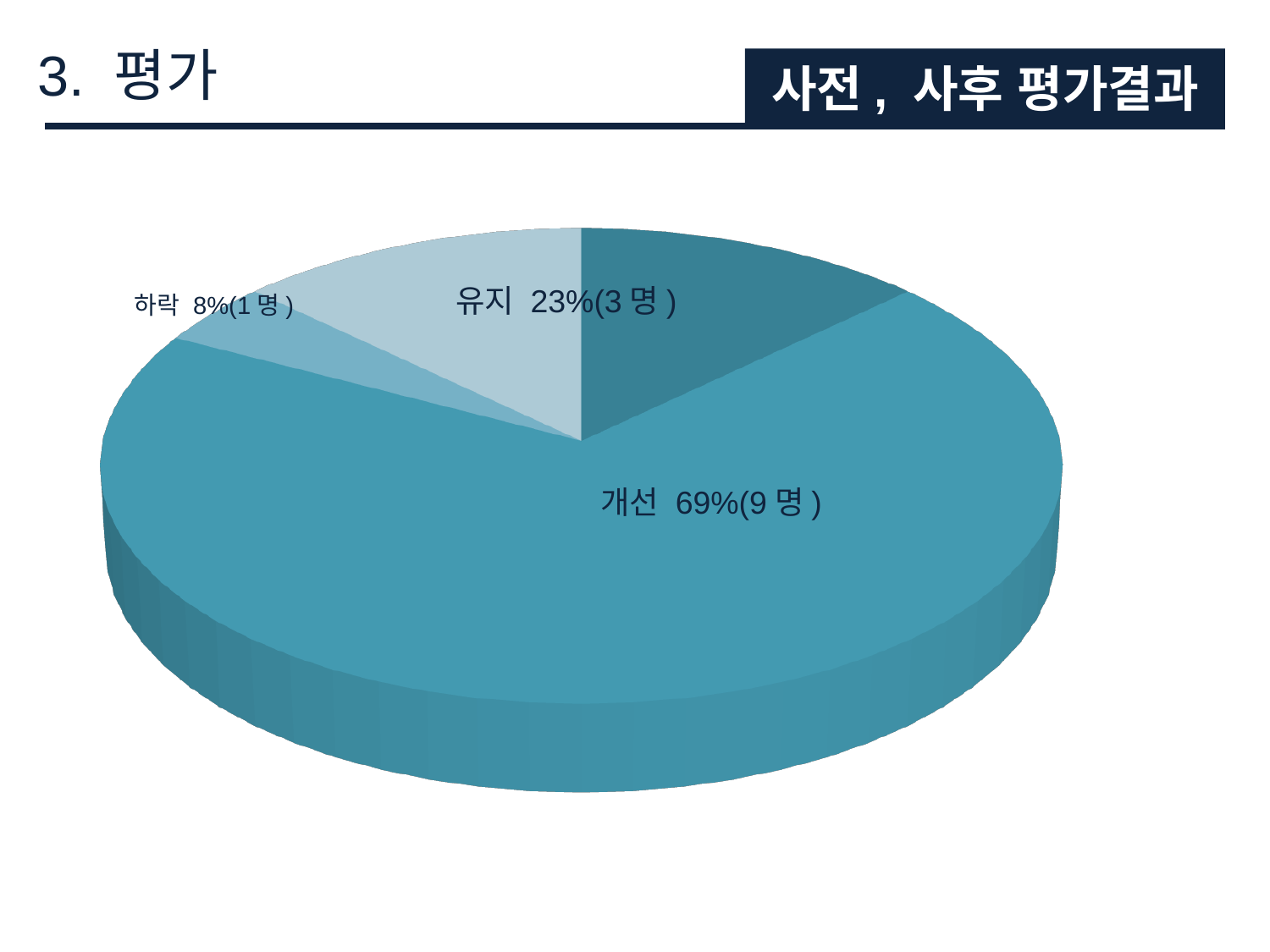

3. 평가
사전, 사후 평가결과

[unsupported chart]

유지 23%(3명)
하락 8%(1명)
개선 69%(9명)